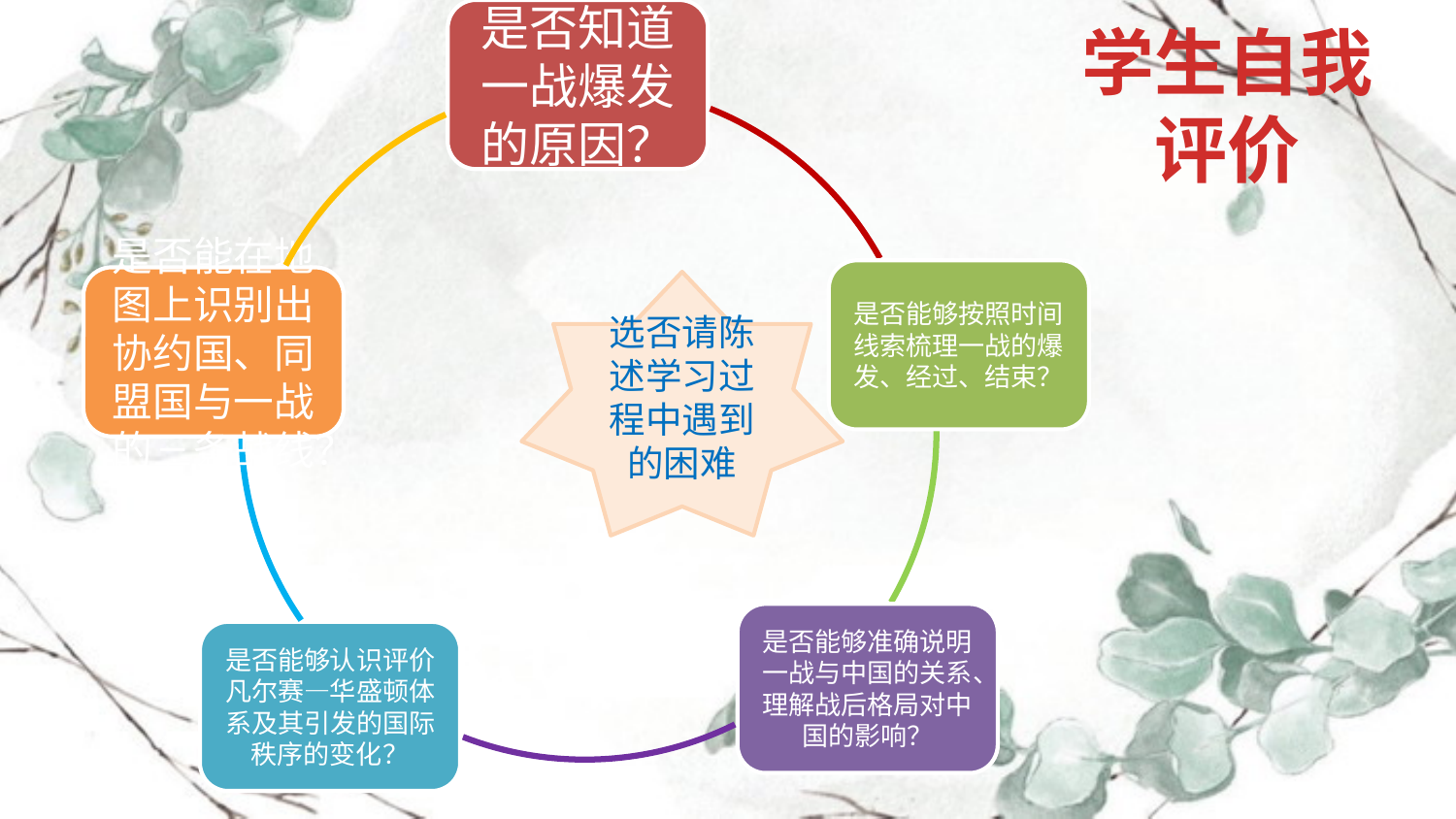

是否知道一战爆发的原因？
是否能够按照时间线索梳理一战的爆发、经过、结束？
是否能够准确说明一战与中国的关系、理解战后格局对中国的影响？
是否能够认识评价凡尔赛—华盛顿体系及其引发的国际秩序的变化？
是否能在地图上识别出协约国、同盟国与一战的三条战线？
学生自我评价
选否请陈述学习过程中遇到的困难